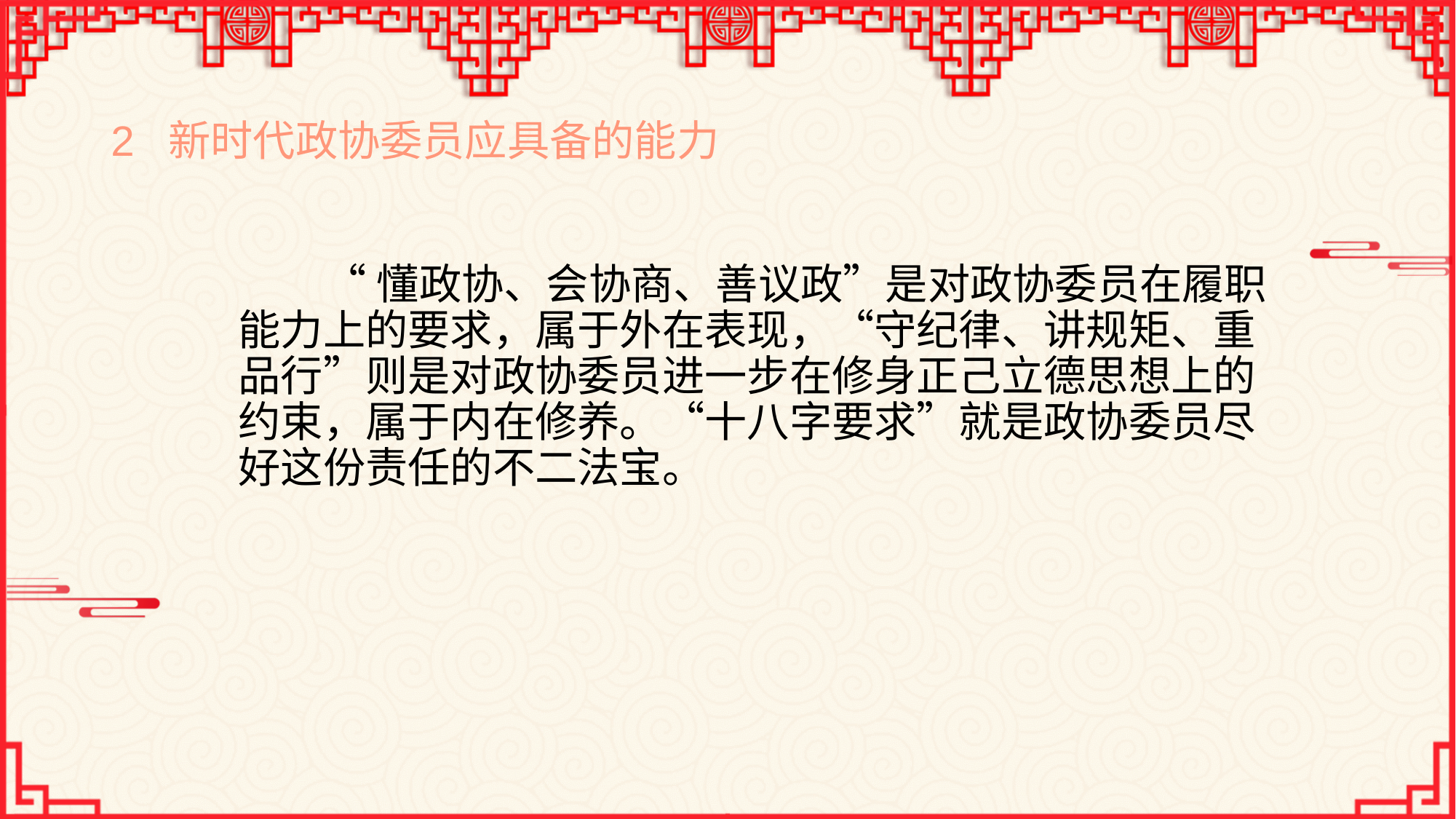

# 2  新时代政协委员应具备的能力
“懂政协、会协商、善议政”是对政协委员在履职能力上的要求，属于外在表现，“守纪律、讲规矩、重品行”则是对政协委员进一步在修身正己立德思想上的约束，属于内在修养。“十八字要求”就是政协委员尽好这份责任的不二法宝。